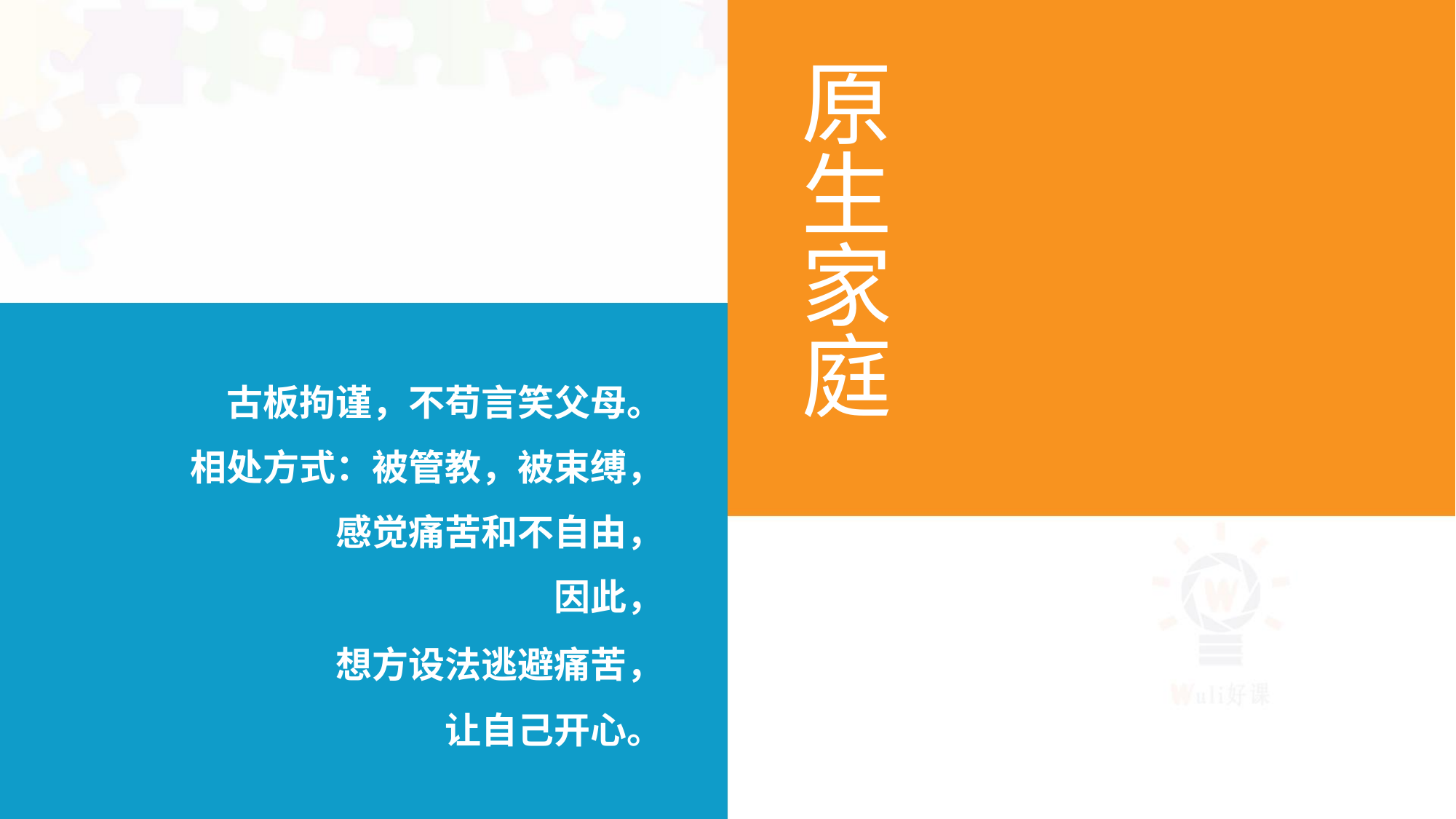

原
生
家
庭
古板拘谨，不苟言笑父母。
相处方式：被管教，被束缚，
感觉痛苦和不自由，
因此，
想方设法逃避痛苦，
让自己开心。